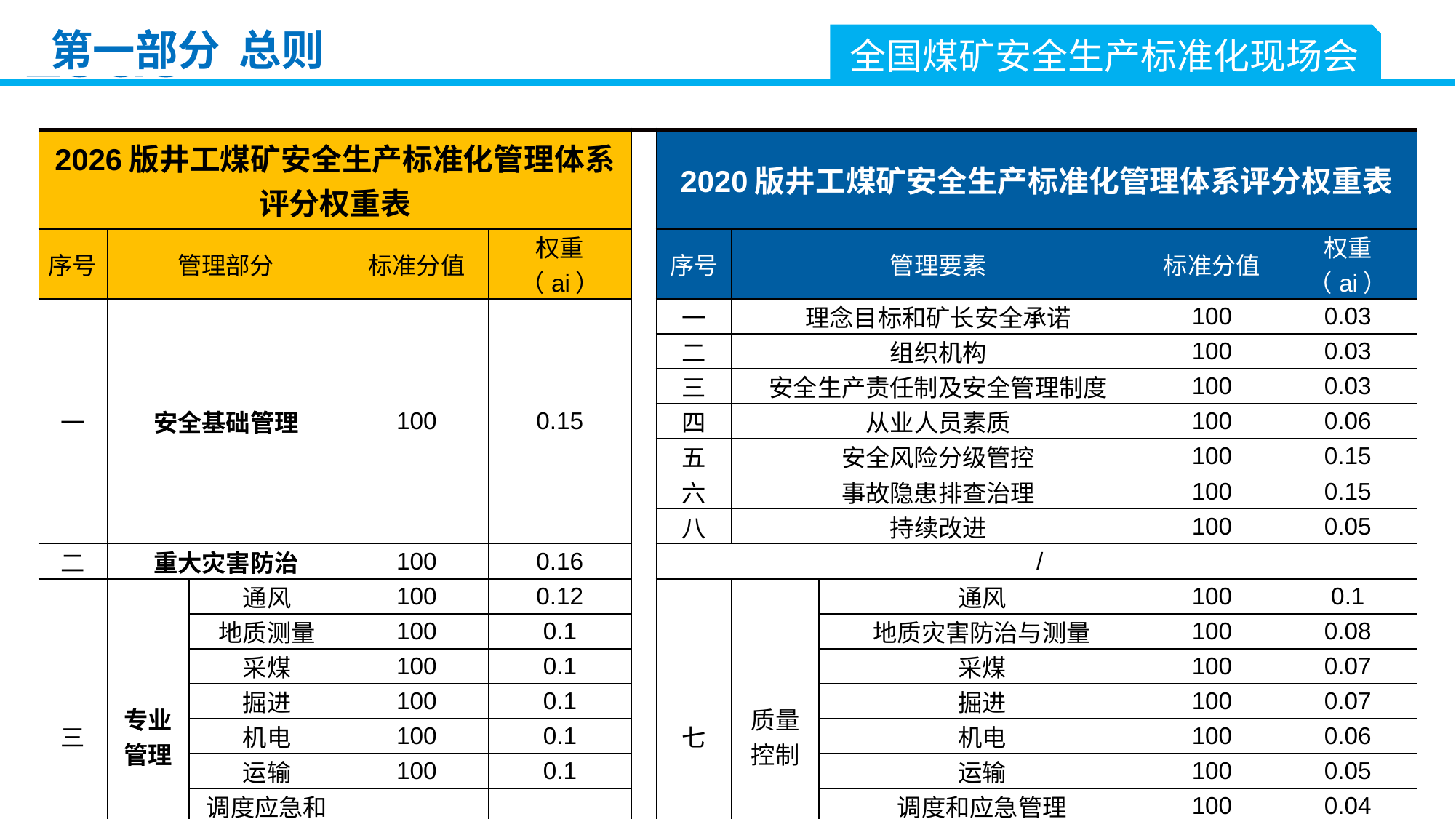

第一部分  总则

全国煤矿安全生产标准化现场会
| 2026版井工煤矿安全生产标准化管理体系评分权重表 |  |  |  |  |  | 2020版井工煤矿安全生产标准化管理体系评分权重表 |  |  |  |  |
| --- | --- | --- | --- | --- | --- | --- | --- | --- | --- | --- |
| 序号 | 管理部分 |  | 标准分值 | 权重（ai） |  | 序号 | 管理要素 |  | 标准分值 | 权重（ai） |
| 一 | 安全基础管理 |  | 100 | 0.15 |  | 一 | 理念目标和矿长安全承诺 |  | 100 | 0.03 |
|  |  |  |  |  |  | 二 | 组织机构 |  | 100 | 0.03 |
|  |  |  |  |  |  | 三 | 安全生产责任制及安全管理制度 |  | 100 | 0.03 |
|  |  |  |  |  |  | 四 | 从业人员素质 |  | 100 | 0.06 |
|  |  |  |  |  |  | 五 | 安全风险分级管控 |  | 100 | 0.15 |
|  |  |  |  |  |  | 六 | 事故隐患排查治理 |  | 100 | 0.15 |
|  |  |  |  |  |  | 八 | 持续改进 |  | 100 | 0.05 |
| 二 | 重大灾害防治 |  | 100 | 0.16 |  | / |  |  |  |  |
| 三 | 专业 管理 | 通风 | 100 | 0.12 |  | 七 | 质量 控制 | 通风 | 100 | 0.1 |
|  |  | 地质测量 | 100 | 0.1 |  |  |  | 地质灾害防治与测量 | 100 | 0.08 |
|  |  | 采煤 | 100 | 0.1 |  |  |  | 采煤 | 100 | 0.07 |
|  |  | 掘进 | 100 | 0.1 |  |  |  | 掘进 | 100 | 0.07 |
|  |  | 机电 | 100 | 0.1 |  |  |  | 机电 | 100 | 0.06 |
|  |  | 运输 | 100 | 0.1 |  |  |  | 运输 | 100 | 0.05 |
|  |  | 调度应急和 “三堂一舍” | 100 | 0.07 |  |  |  | 调度和应急管理 | 100 | 0.04 |
|  |  |  |  |  |  |  |  | 职业病危害防治和地面设施 | 100 | 0.03 |